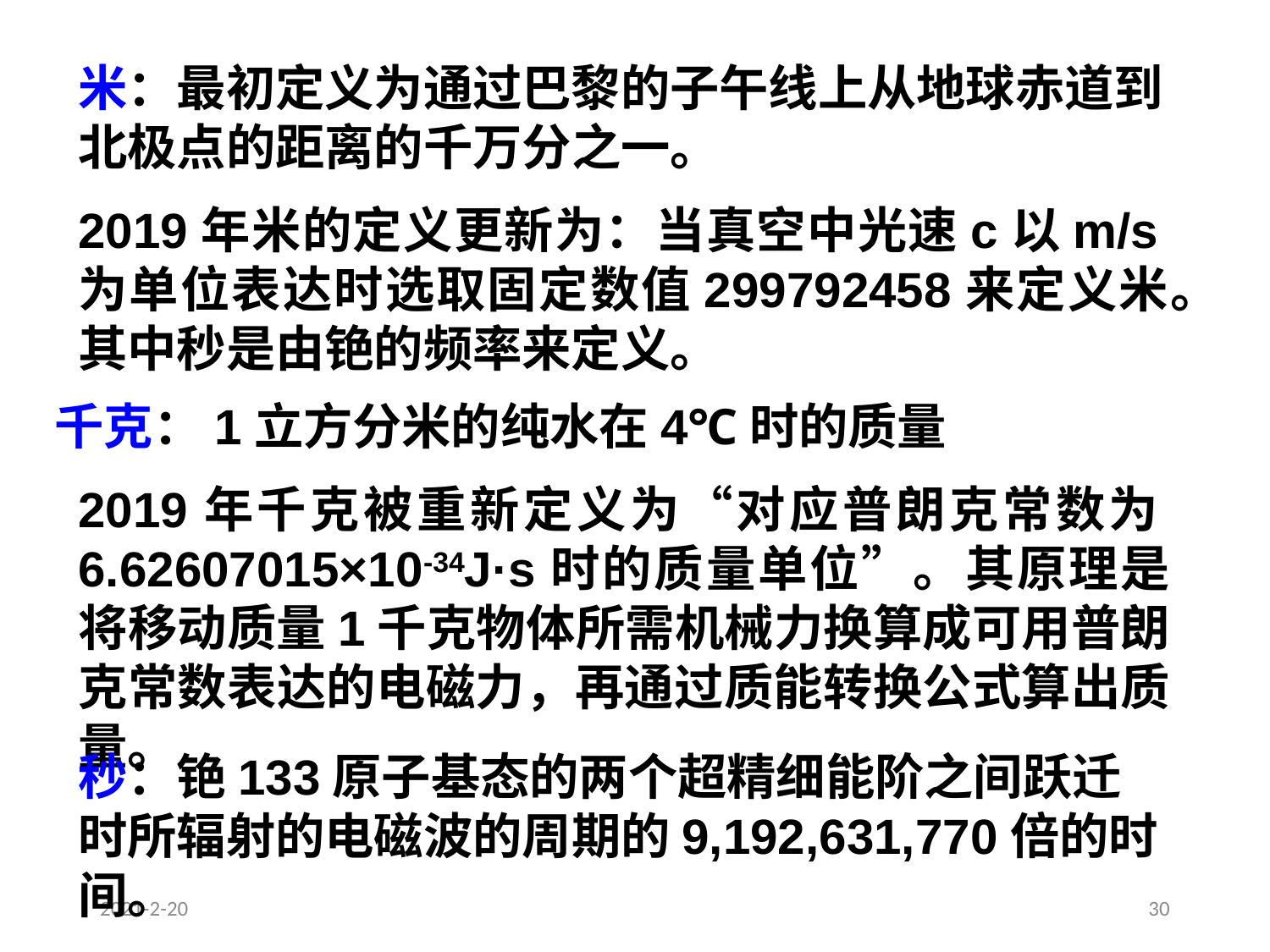

米：最初定义为通过巴黎的子午线上从地球赤道到北极点的距离的千万分之一。
2019年米的定义更新为：当真空中光速c以m/s为单位表达时选取固定数值299792458来定义米。其中秒是由铯的频率来定义。
千克：1立方分米的纯水在4℃时的质量
2019年千克被重新定义为“对应普朗克常数为6.62607015×10-34J·s时的质量单位”。其原理是将移动质量1千克物体所需机械力换算成可用普朗克常数表达的电磁力，再通过质能转换公式算出质量。
秒：铯133原子基态的两个超精细能阶之间跃迁时所辐射的电磁波的周期的9,192,631,770倍的时间。
2021-2-20
30